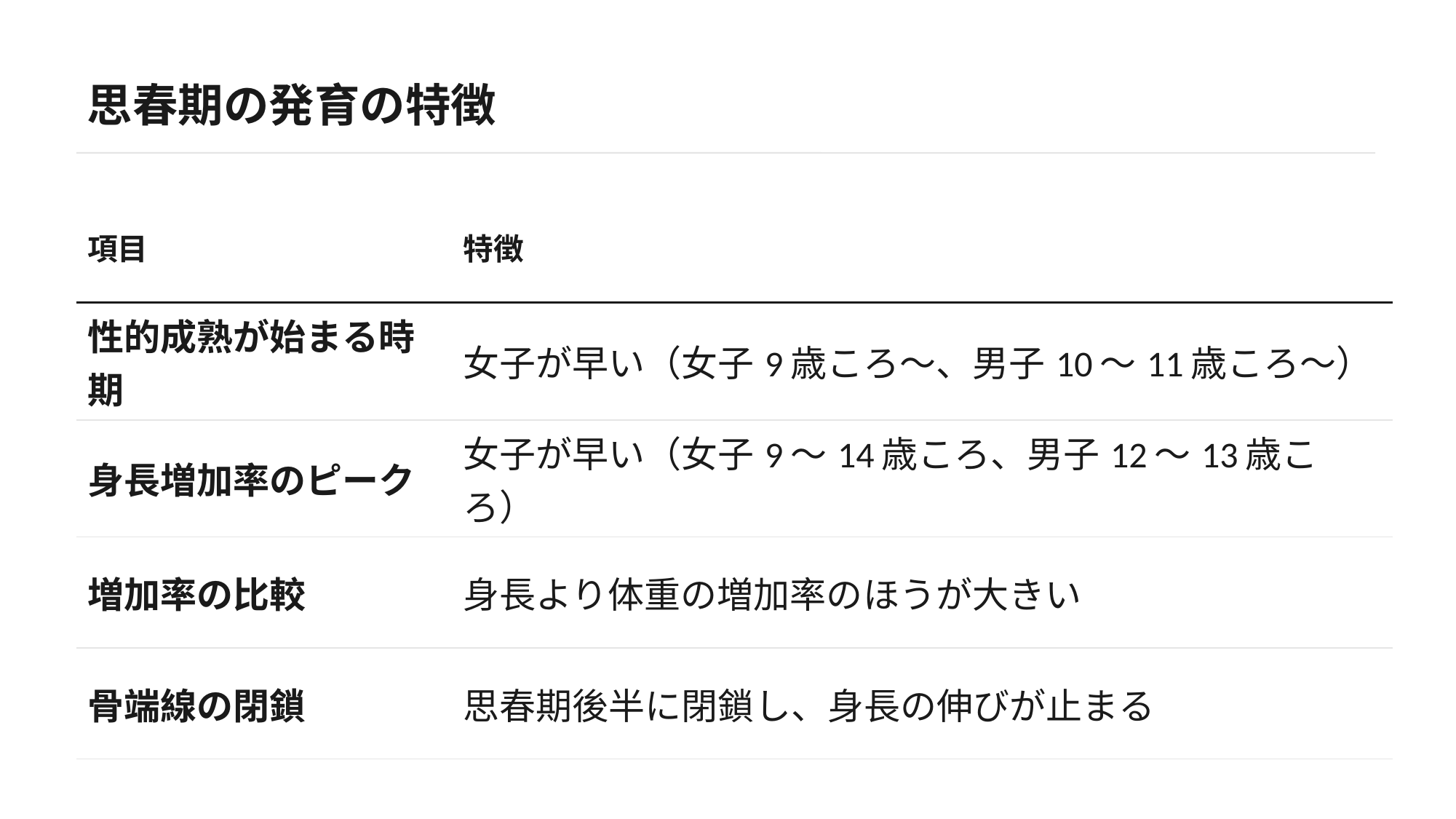

思春期の発育の特徴

| 項目 | 特徴 |
| --- | --- |
| 性的成熟が始まる時期 | 女子が早い（女子9歳ころ〜、男子10〜11歳ころ〜） |
| 身長増加率のピーク | 女子が早い（女子9〜14歳ころ、男子12〜13歳ころ） |
| 増加率の比較 | 身長より体重の増加率のほうが大きい |
| 骨端線の閉鎖 | 思春期後半に閉鎖し、身長の伸びが止まる |